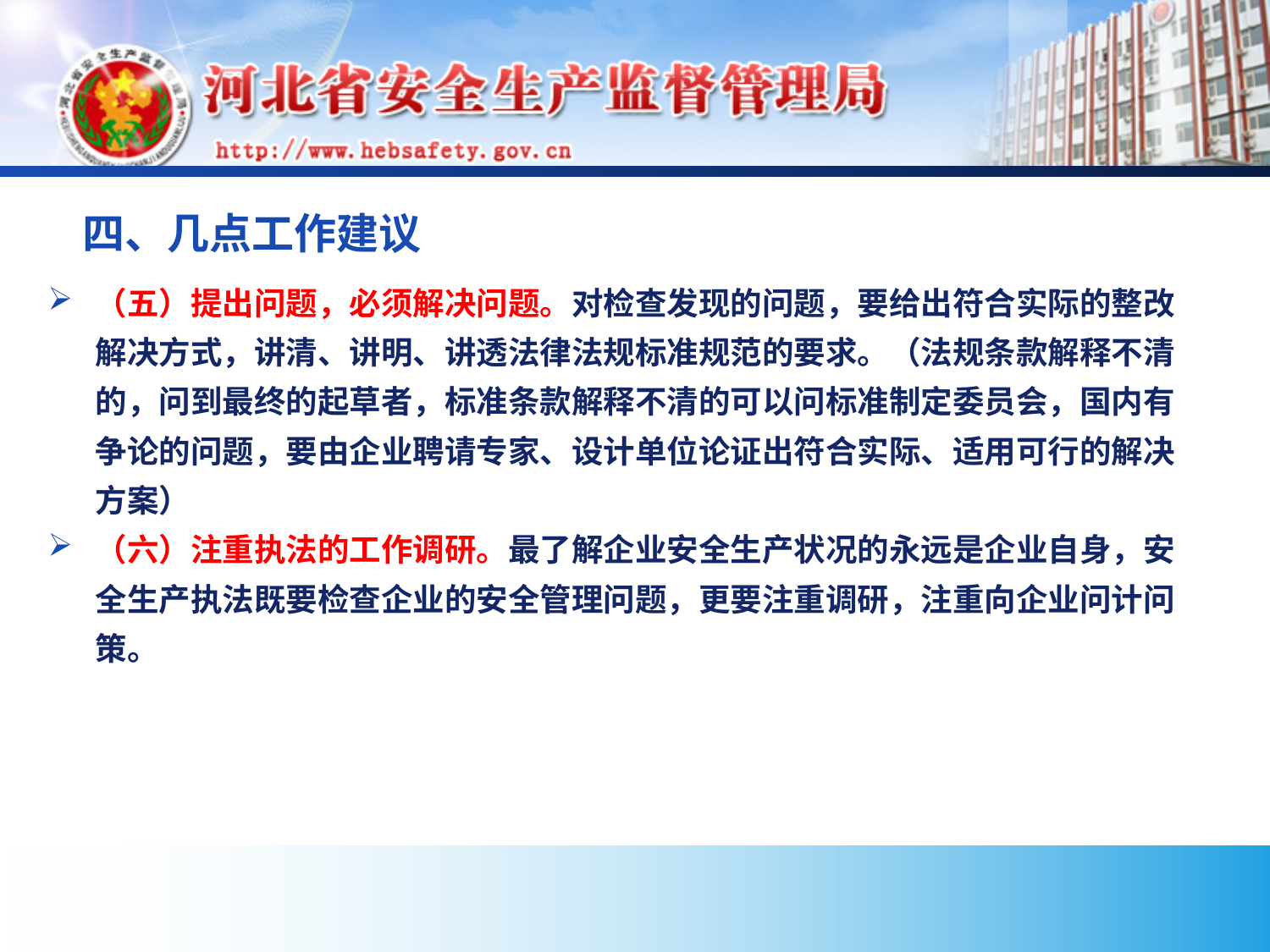

# 四、几点工作建议
（五）提出问题，必须解决问题。对检查发现的问题，要给出符合实际的整改解决方式，讲清、讲明、讲透法律法规标准规范的要求。（法规条款解释不清的，问到最终的起草者，标准条款解释不清的可以问标准制定委员会，国内有争论的问题，要由企业聘请专家、设计单位论证出符合实际、适用可行的解决方案）
（六）注重执法的工作调研。最了解企业安全生产状况的永远是企业自身，安全生产执法既要检查企业的安全管理问题，更要注重调研，注重向企业问计问策。